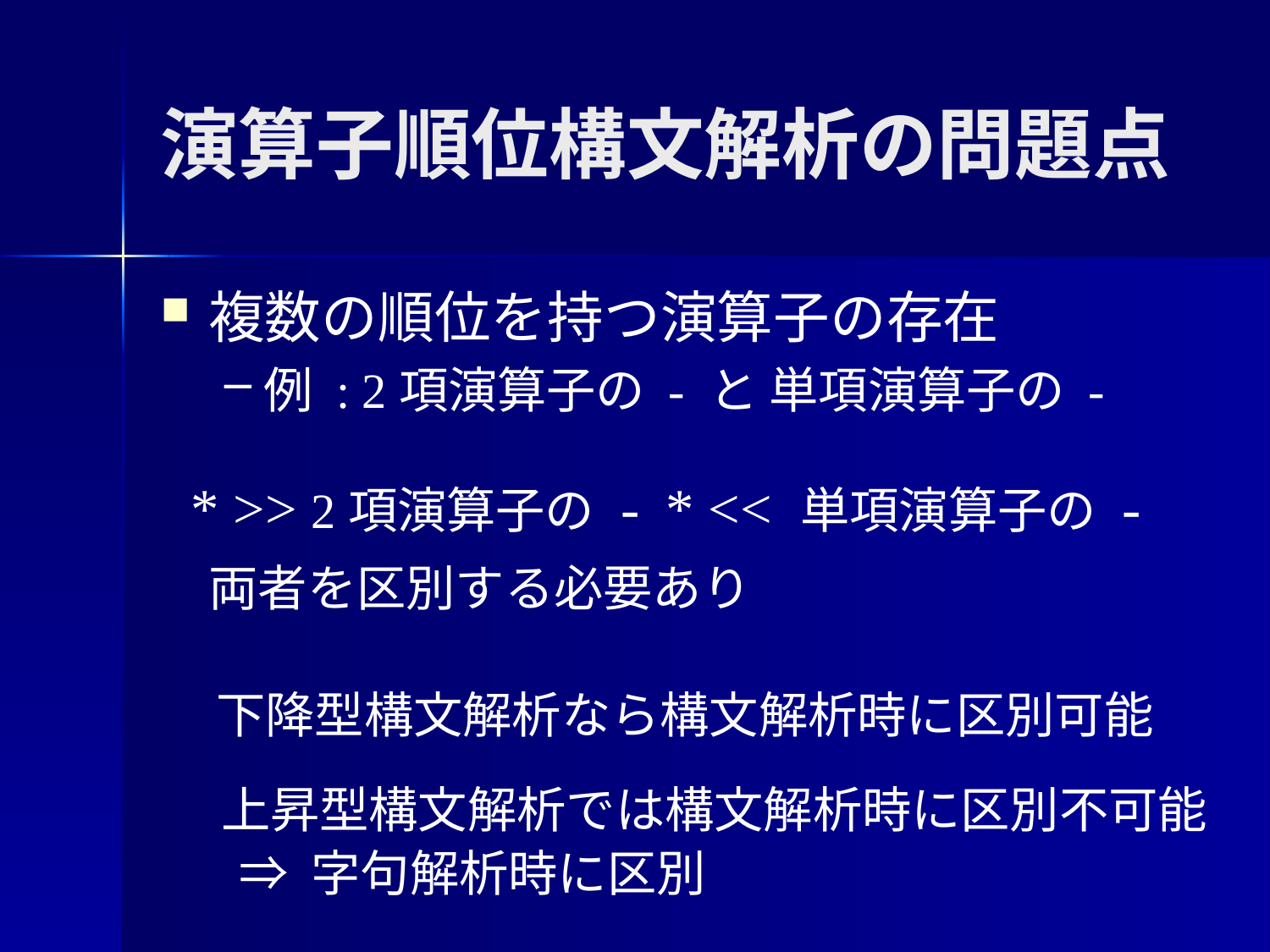

# 演算子順位構文解析の問題点
複数の順位を持つ演算子の存在
例 : 2項演算子の - と 単項演算子の -
* >> 2項演算子の -
* << 単項演算子の -
両者を区別する必要あり
下降型構文解析なら構文解析時に区別可能
上昇型構文解析では構文解析時に区別不可能
⇒ 字句解析時に区別